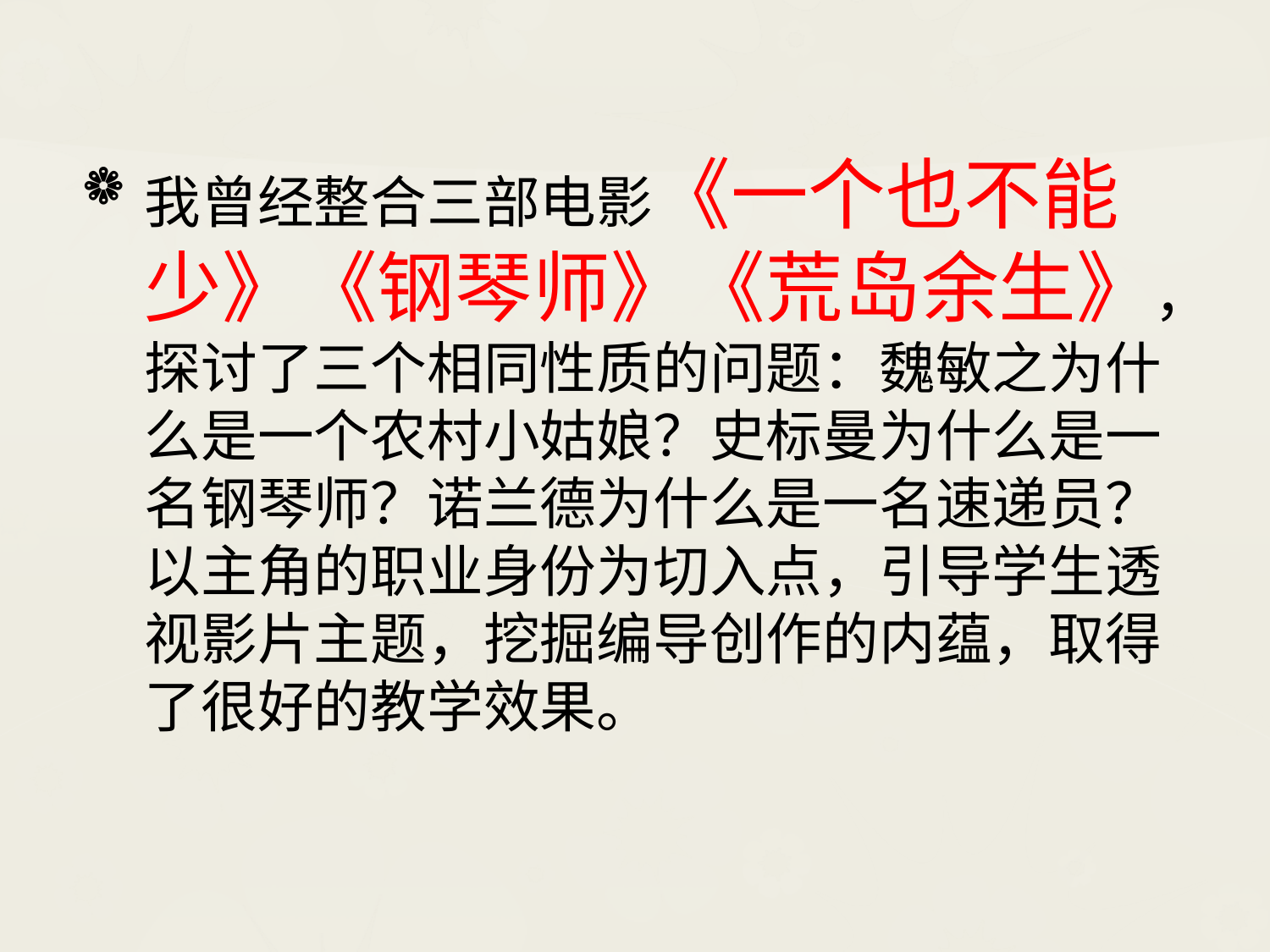

#
我曾经整合三部电影《一个也不能少》《钢琴师》《荒岛余生》，探讨了三个相同性质的问题：魏敏之为什么是一个农村小姑娘？史标曼为什么是一名钢琴师？诺兰德为什么是一名速递员？以主角的职业身份为切入点，引导学生透视影片主题，挖掘编导创作的内蕴，取得了很好的教学效果。